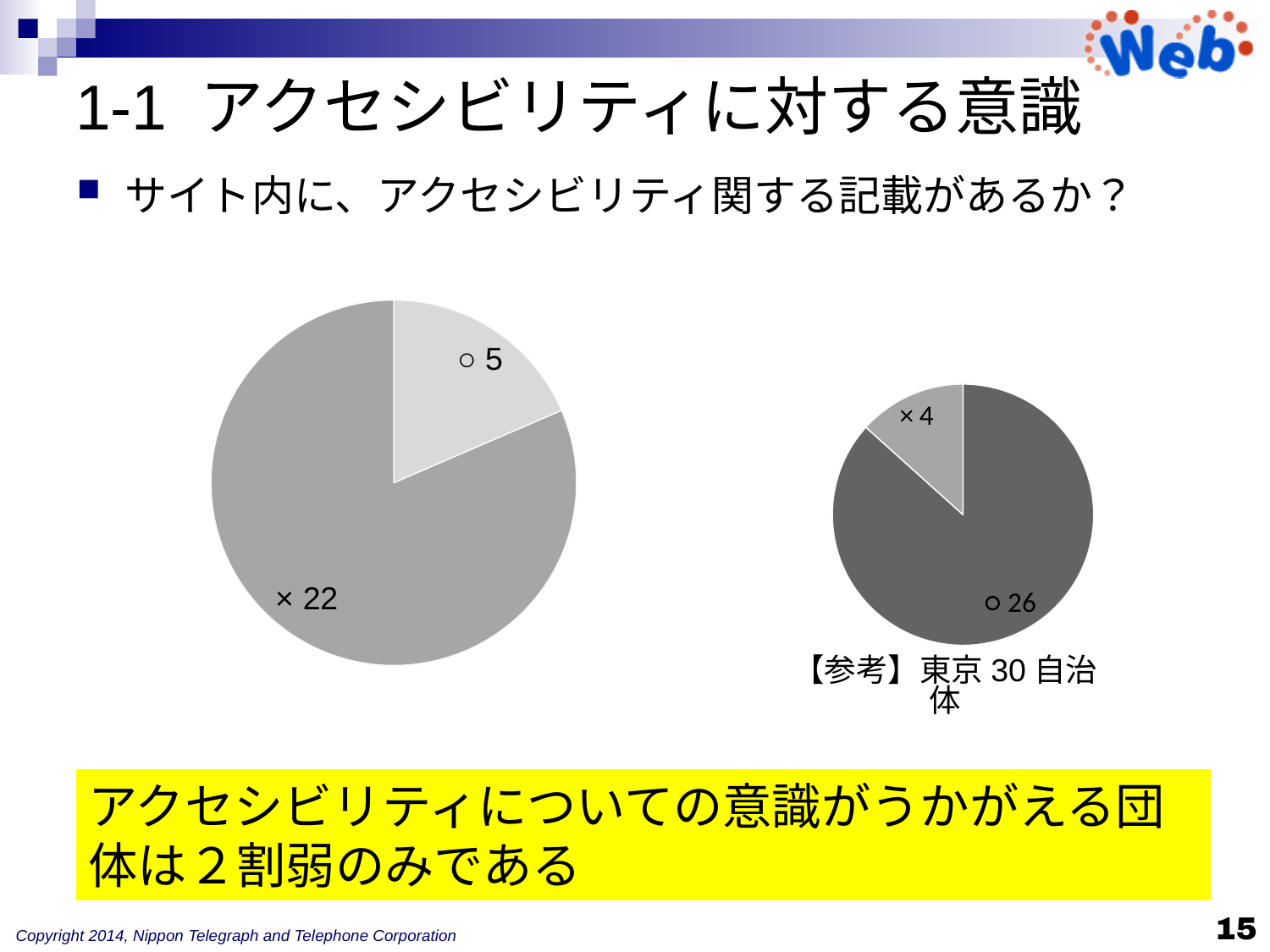

# 1-1 アクセシビリティに対する意識
サイト内に、アクセシビリティ関する記載があるか？

### Chart

| Category |  |
|---|---|
| ○ | 5.0 |
| × | 22.0 |

### Chart

| Category |
|---|

### Chart

| Category |  |
|---|---|
| ○ | 26.0 |
| × | 4.0 |
【参考】東京30自治体
アクセシビリティについての意識がうかがえる団体は２割弱のみである
15